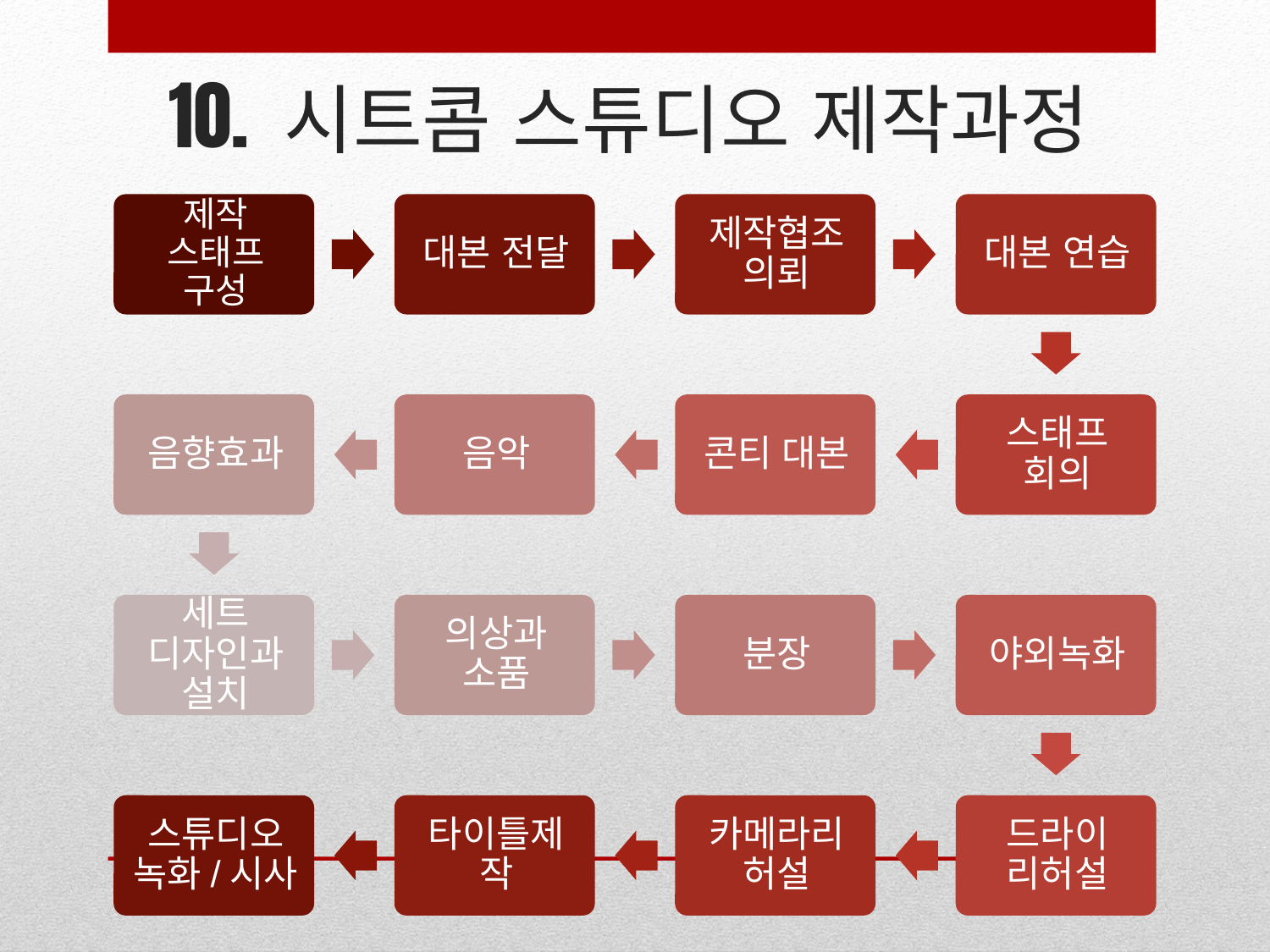

# 10. 시트콤 스튜디오 제작과정
제작 스태프 구성

대본 전달

제작협조 의뢰

대본 연습

스태프 회의

콘티 대본

음악

음향효과

세트 디자인과 설치

의상과 소품

분장

야외녹화

드라이 리허설

카메라리허설

타이틀제작

스튜디오 녹화/시사